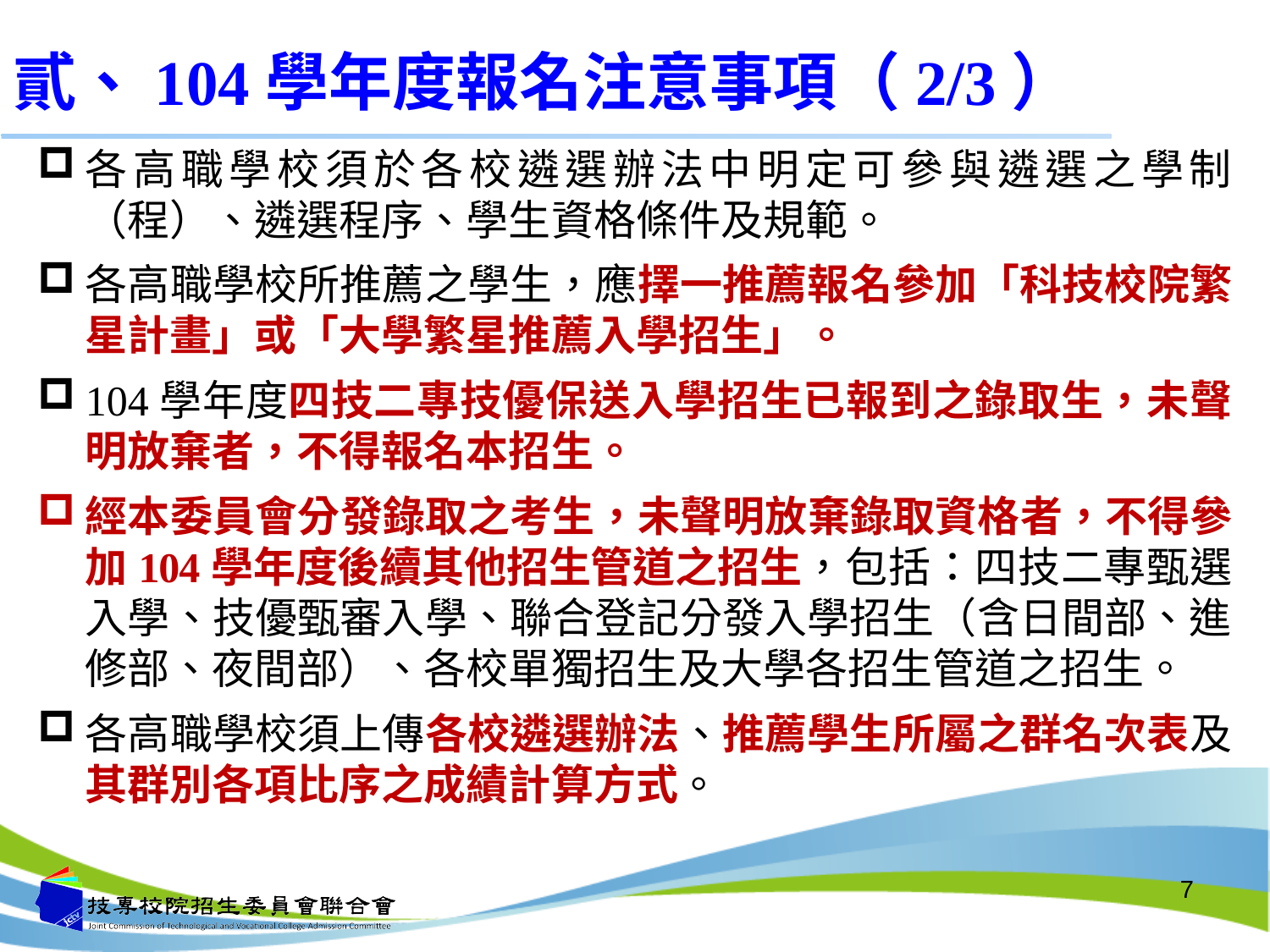

# 貳、104學年度報名注意事項（2/3）
各高職學校須於各校遴選辦法中明定可參與遴選之學制（程）、遴選程序、學生資格條件及規範。
各高職學校所推薦之學生，應擇一推薦報名參加「科技校院繁星計畫」或「大學繁星推薦入學招生」。
104學年度四技二專技優保送入學招生已報到之錄取生，未聲明放棄者，不得報名本招生。
經本委員會分發錄取之考生，未聲明放棄錄取資格者，不得參加104學年度後續其他招生管道之招生，包括：四技二專甄選入學、技優甄審入學、聯合登記分發入學招生（含日間部、進修部、夜間部）、各校單獨招生及大學各招生管道之招生。
各高職學校須上傳各校遴選辦法、推薦學生所屬之群名次表及其群別各項比序之成績計算方式。

7